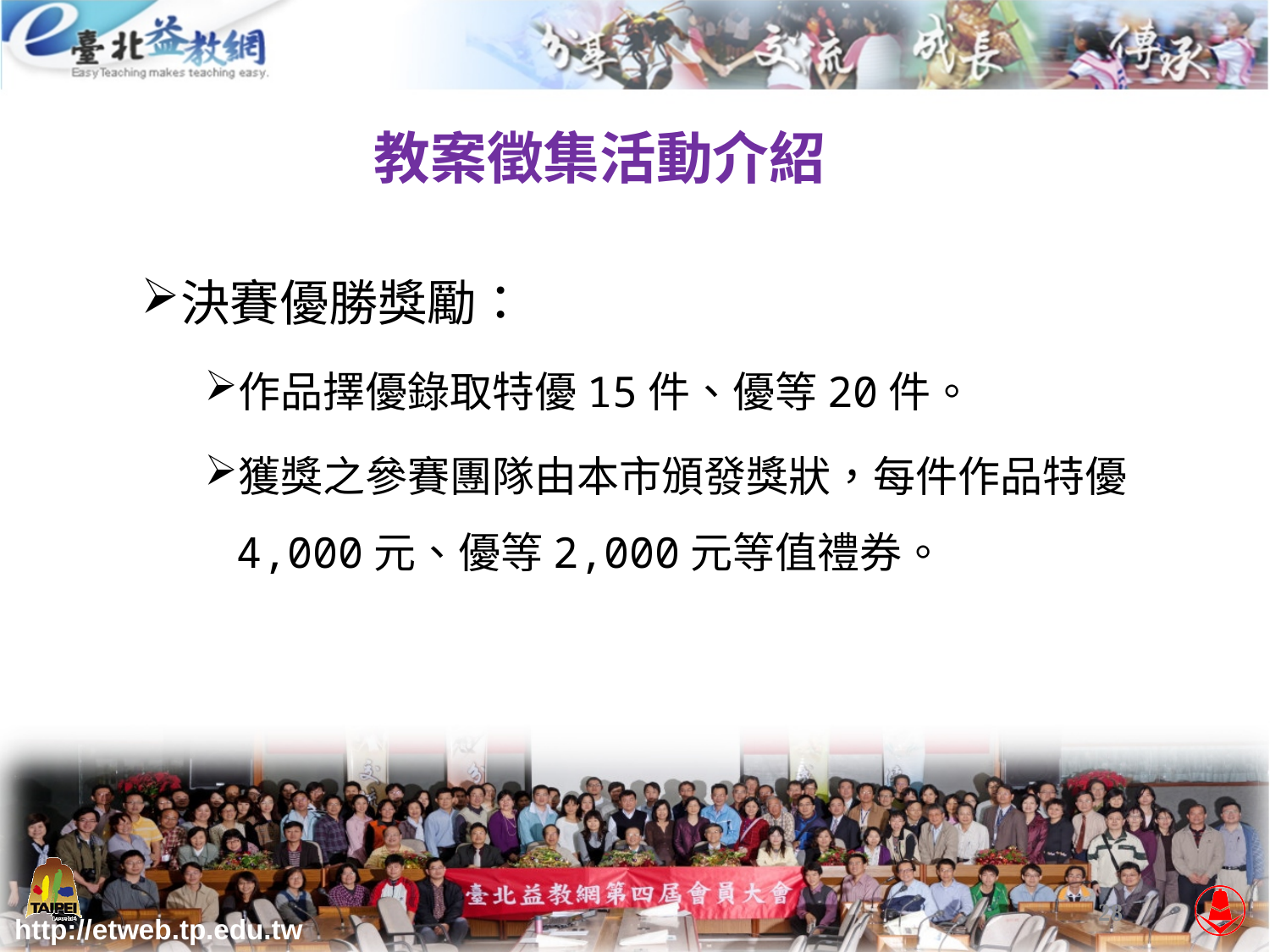

# 教案徵集活動介紹
決賽優勝獎勵：
作品擇優錄取特優15件、優等20件。
獲獎之參賽團隊由本市頒發獎狀，每件作品特優4,000元、優等2,000元等值禮券。
28